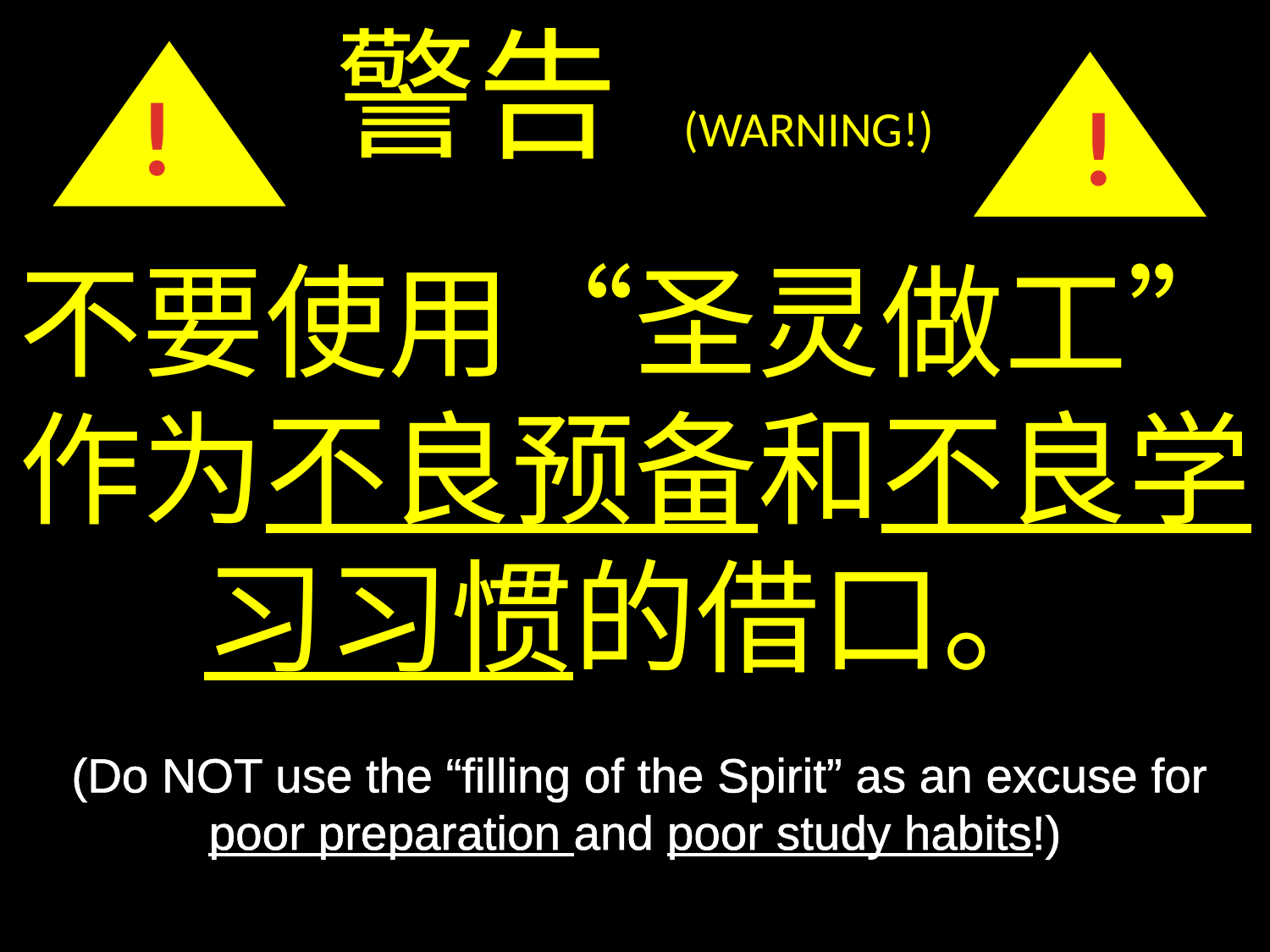

警告 (WARNING!)

!
!
# 不要使用“圣灵做工”作为不良预备和不良学习习惯的借口。 (Do NOT use the “filling of the Spirit” as an excuse for poor preparation and poor study habits!)